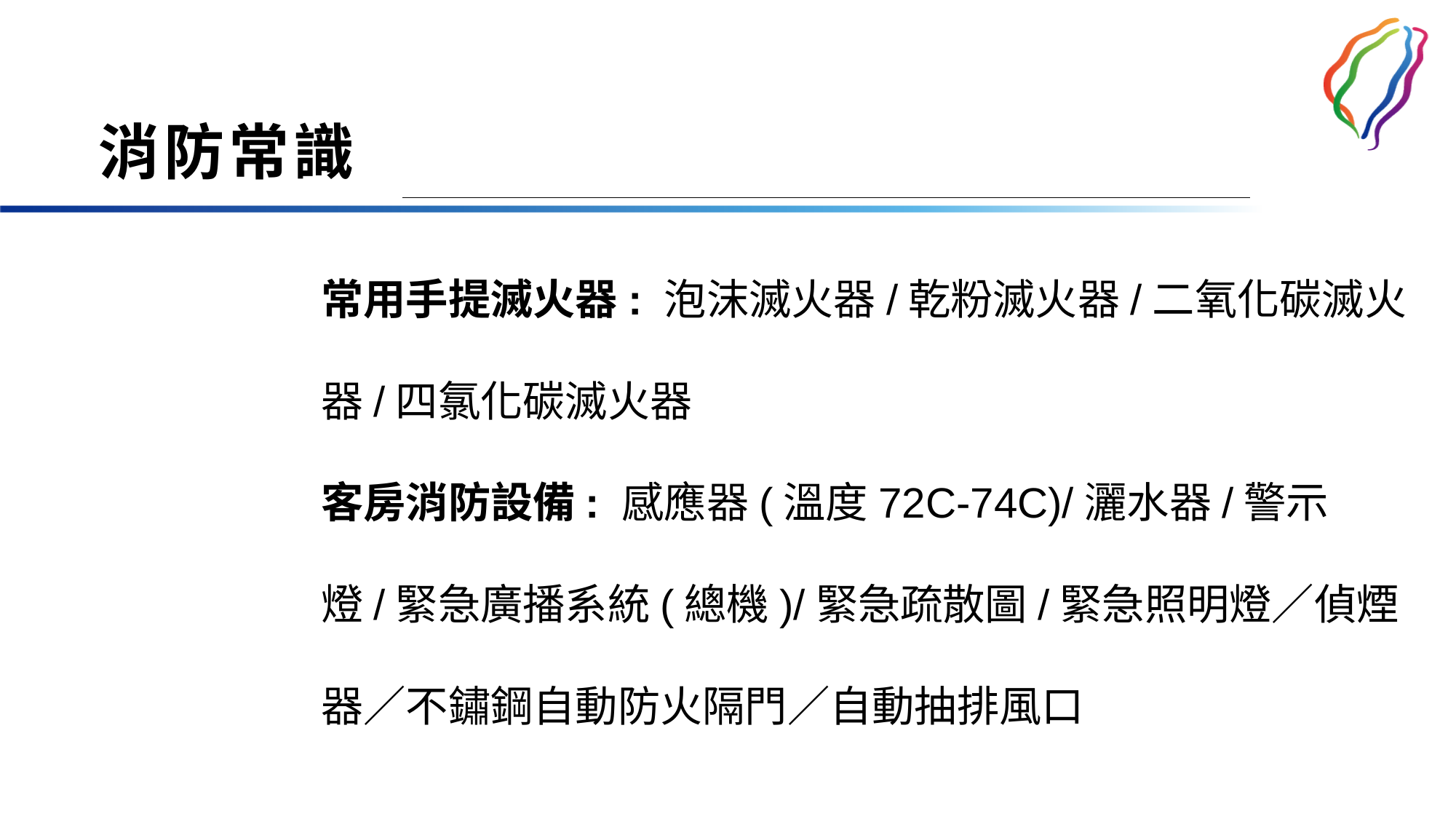

消防常識
常用手提滅火器: 泡沫滅火器/乾粉滅火器/二氧化碳滅火器/四氯化碳滅火器
客房消防設備: 感應器(溫度72C-74C)/灑水器/警示燈/緊急廣播系統(總機)/緊急疏散圖/緊急照明燈／偵煙器／不鏽鋼自動防火隔門／自動抽排風口